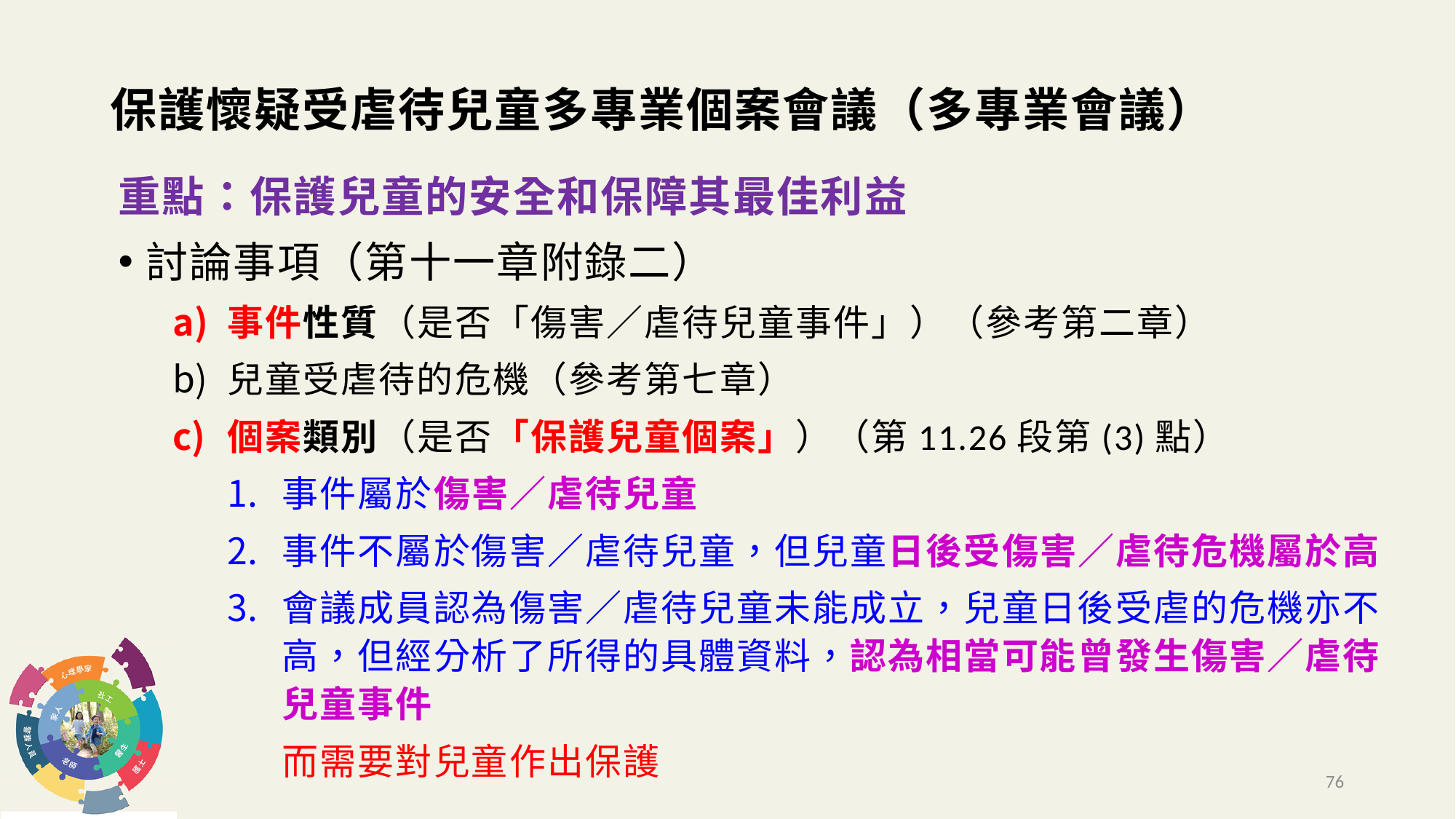

保護懷疑受虐待兒童多專業個案會議（多專業會議）
重點：保護兒童的安全和保障其最佳利益
討論事項（第十一章附錄二）
事件性質（是否「傷害／虐待兒童事件」）（參考第二章）
兒童受虐待的危機（參考第七章）
個案類別（是否「保護兒童個案」）（第11.26段第(3)點）
事件屬於傷害／虐待兒童
事件不屬於傷害／虐待兒童，但兒童日後受傷害／虐待危機屬於高
會議成員認為傷害／虐待兒童未能成立，兒童日後受虐的危機亦不高，但經分析了所得的具體資料，認為相當可能曾發生傷害／虐待兒童事件
	而需要對兒童作出保護

76